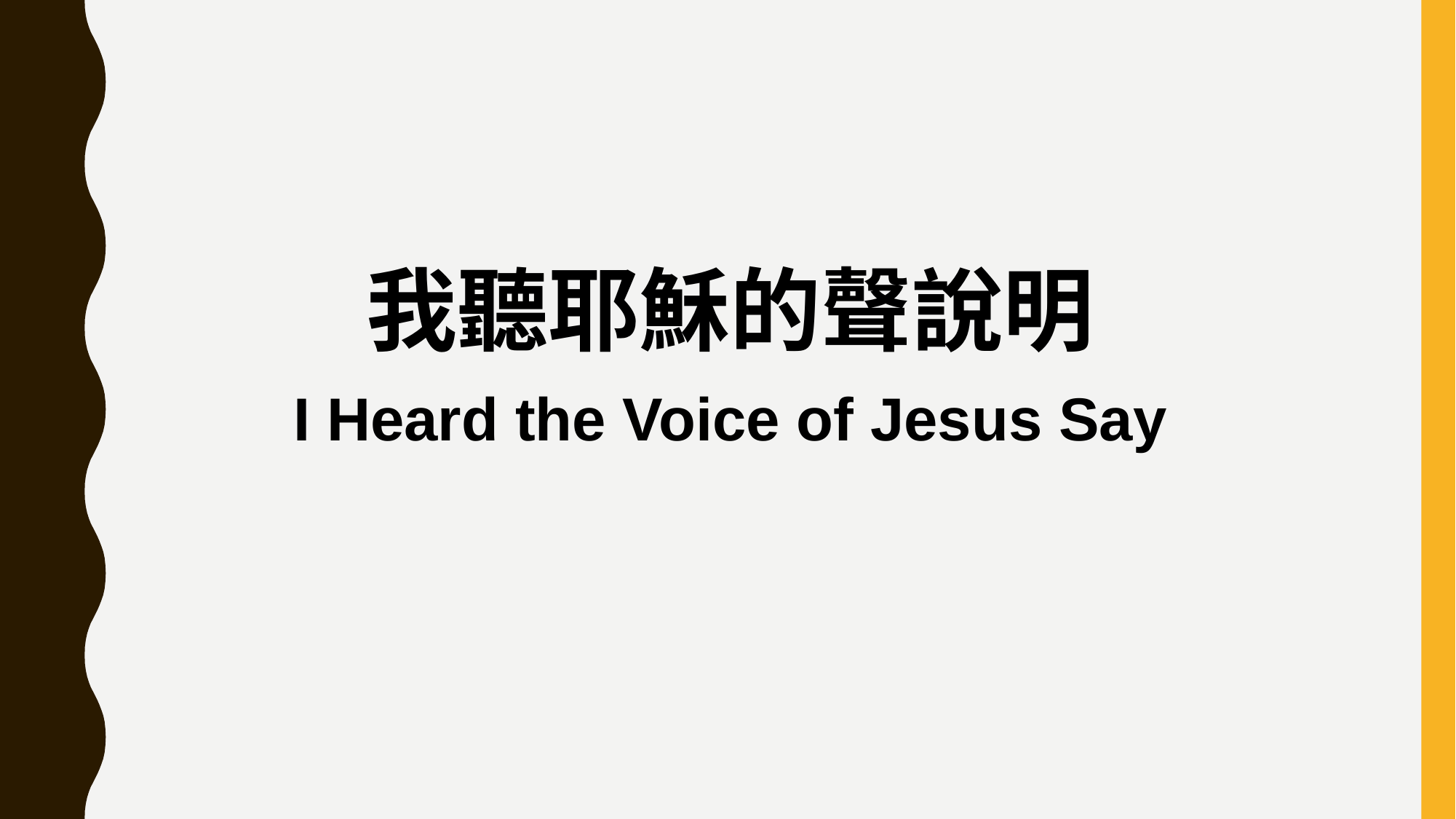

我聽耶穌的聲說明
I Heard the Voice of Jesus Say